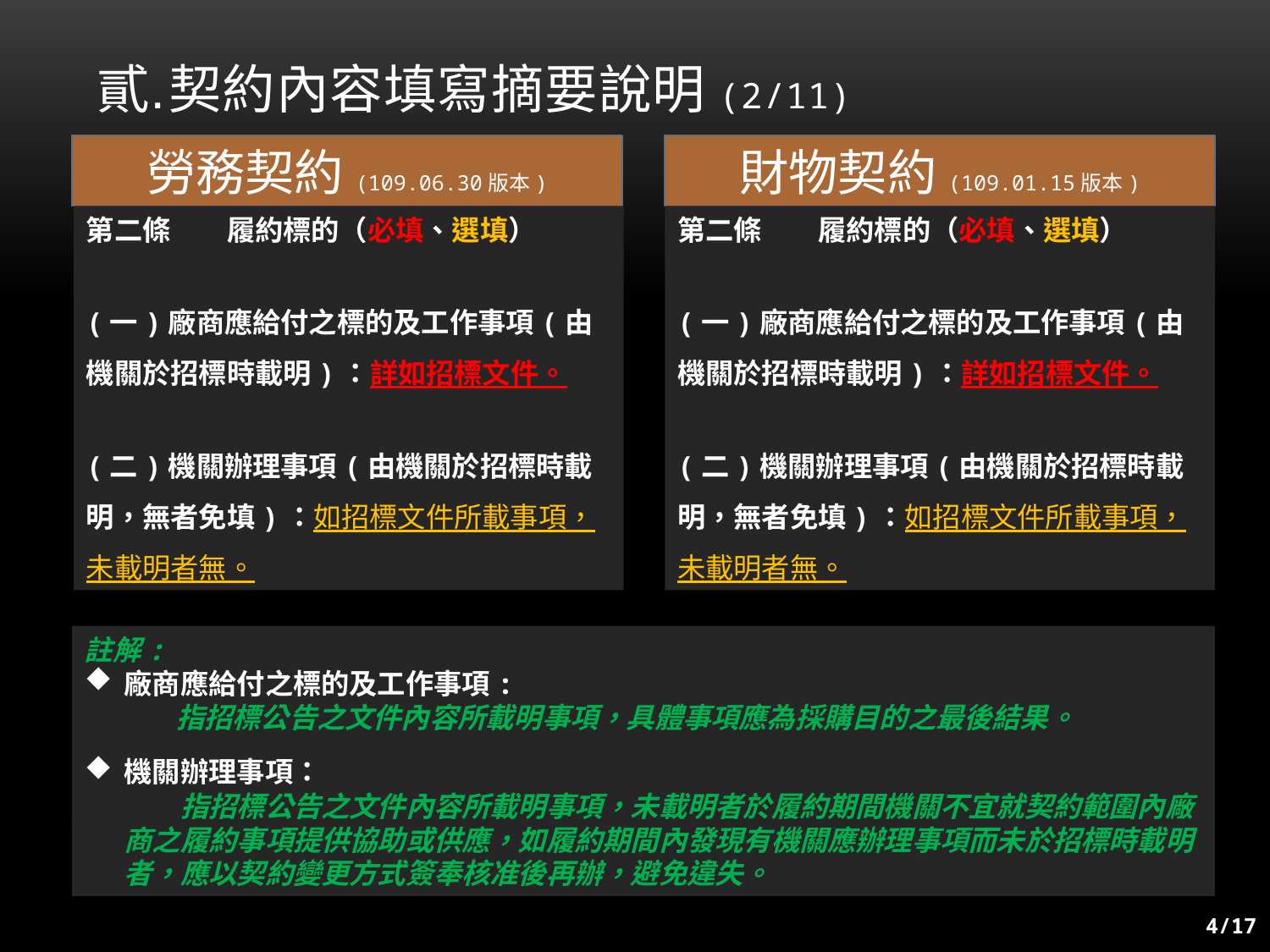

# 契約內容填寫摘要說明(2/11)
勞務契約(109.06.30版本)
財物契約(109.01.15版本)
第二條　　履約標的（必填、選填）
(一)廠商應給付之標的及工作事項(由機關於招標時載明)：詳如招標文件。
(二)機關辦理事項(由機關於招標時載明，無者免填)：如招標文件所載事項，未載明者無。
第二條　　履約標的（必填、選填）
(一)廠商應給付之標的及工作事項(由機關於招標時載明)：詳如招標文件。
(二)機關辦理事項(由機關於招標時載明，無者免填)：如招標文件所載事項，未載明者無。
註解:
廠商應給付之標的及工作事項:
　指招標公告之文件內容所載明事項，具體事項應為採購目的之最後結果。
機關辦理事項：
　　指招標公告之文件內容所載明事項，未載明者於履約期間機關不宜就契約範圍內廠商之履約事項提供協助或供應，如履約期間內發現有機關應辦理事項而未於招標時載明者，應以契約變更方式簽奉核准後再辦，避免違失。
4/17